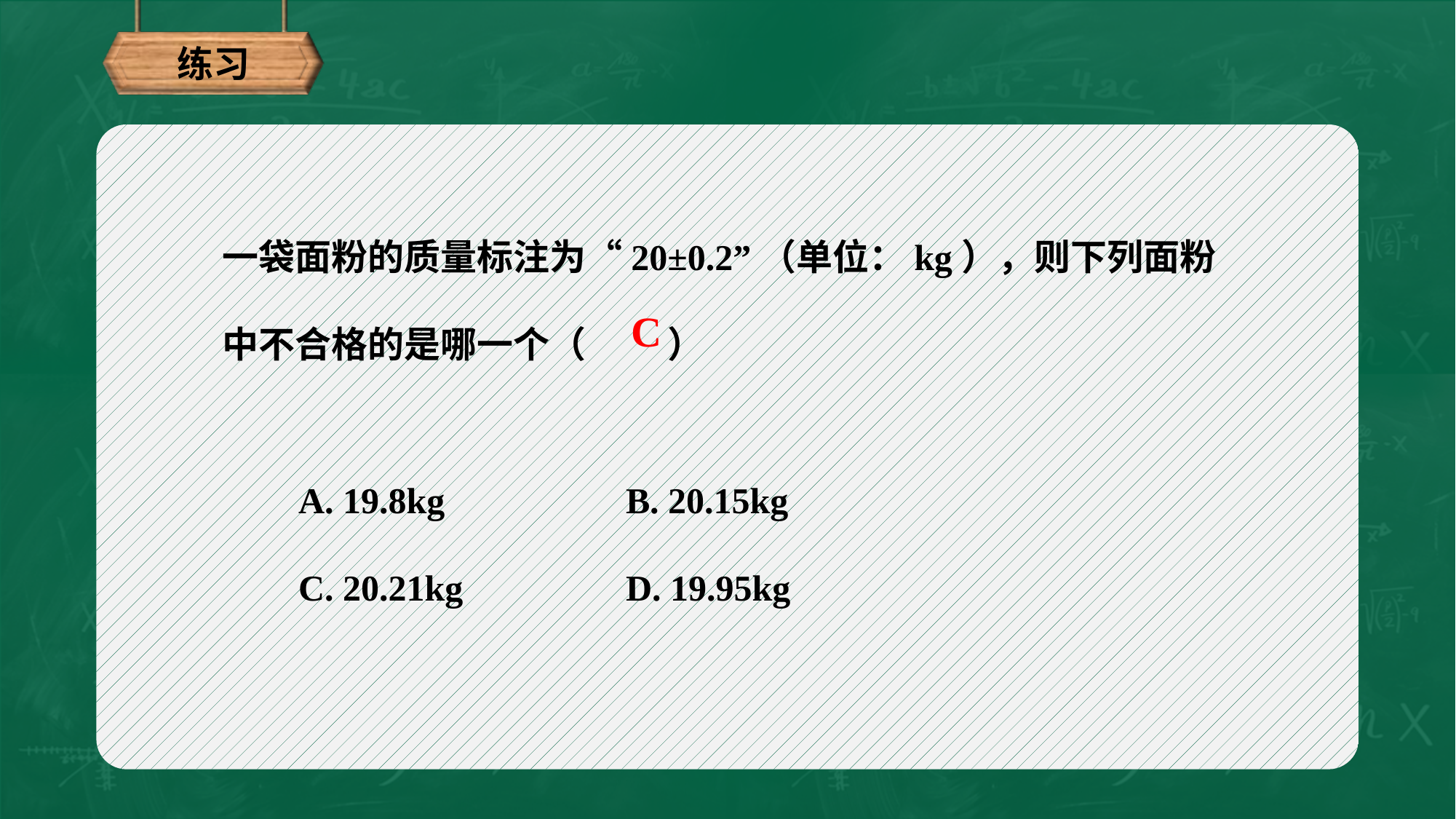

练习
一袋面粉的质量标注为“20±0.2”（单位：kg），则下列面粉中不合格的是哪一个（          ）
C
A. 19.8kg       	 	B. 20.15kg
C. 20.21kg    	  	D. 19.95kg